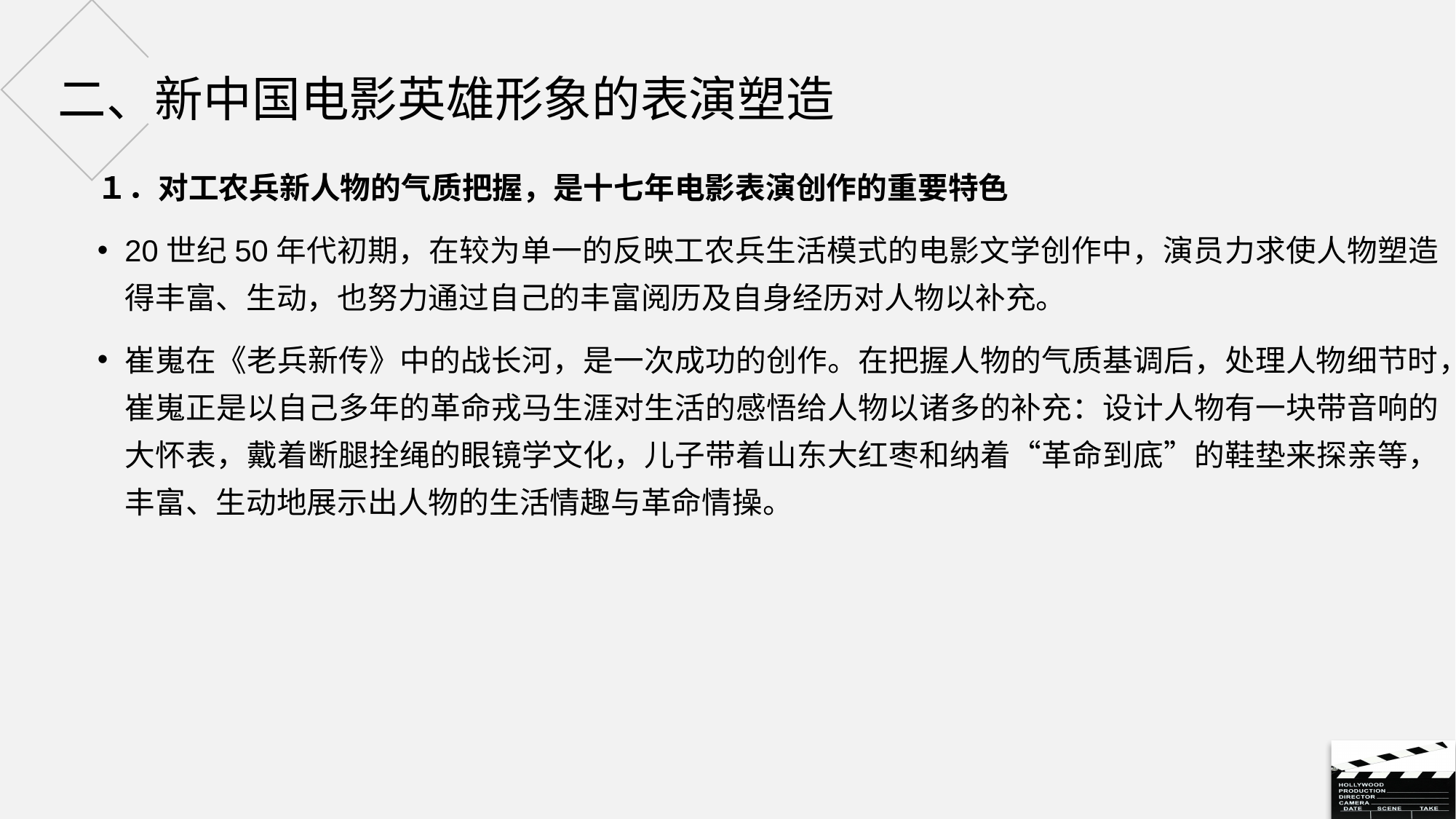

# 二、新中国电影英雄形象的表演塑造
１．对工农兵新人物的气质把握，是十七年电影表演创作的重要特色
20世纪50年代初期，在较为单一的反映工农兵生活模式的电影文学创作中，演员力求使人物塑造得丰富、生动，也努力通过自己的丰富阅历及自身经历对人物以补充。
崔嵬在《老兵新传》中的战长河，是一次成功的创作。在把握人物的气质基调后，处理人物细节时，崔嵬正是以自己多年的革命戎马生涯对生活的感悟给人物以诸多的补充：设计人物有一块带音响的大怀表，戴着断腿拴绳的眼镜学文化，儿子带着山东大红枣和纳着“革命到底”的鞋垫来探亲等，丰富、生动地展示出人物的生活情趣与革命情操。